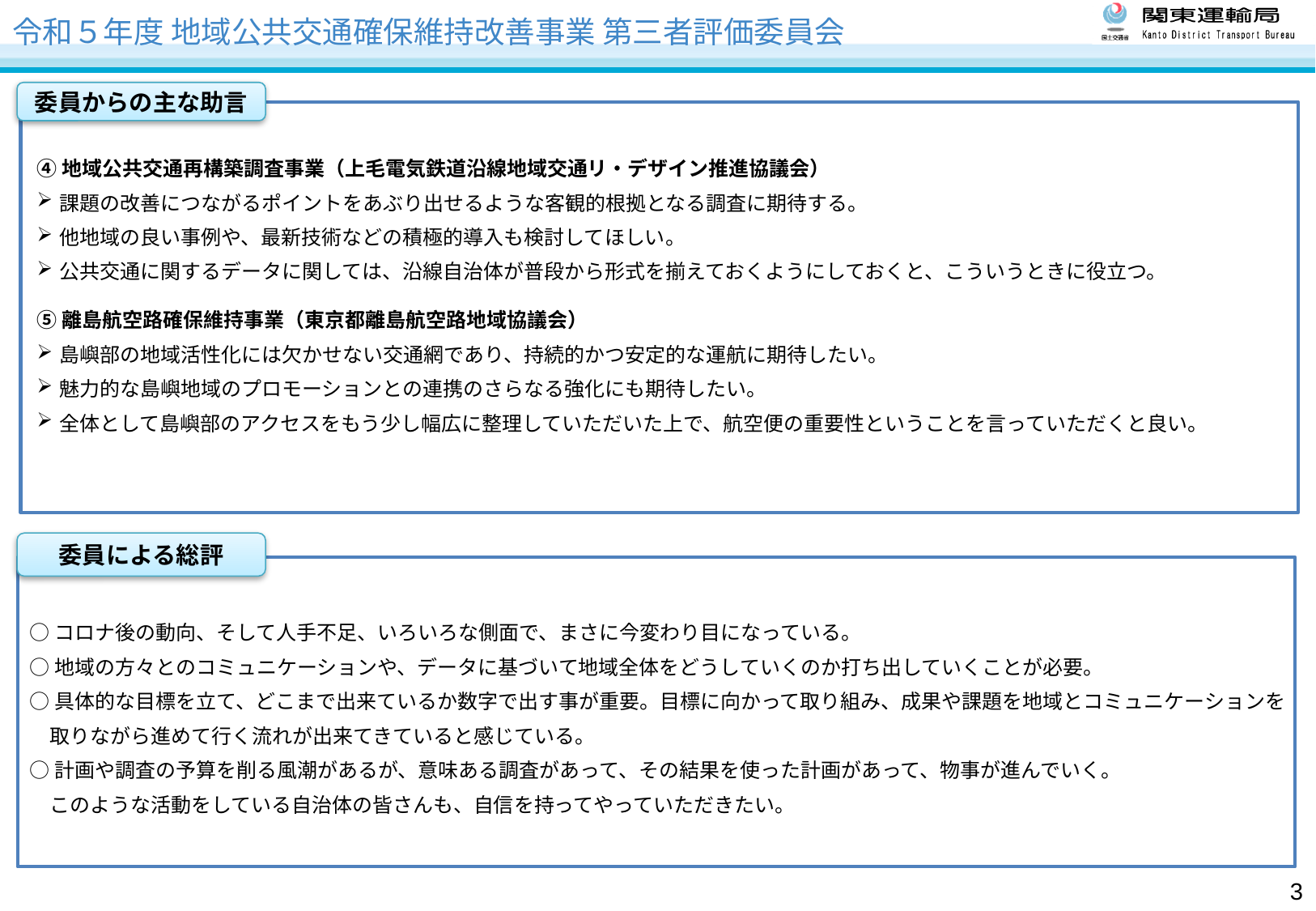

# 令和５年度 地域公共交通確保維持改善事業 第三者評価委員会
委員からの主な助言

④地域公共交通再構築調査事業（上毛電気鉄道沿線地域交通リ・デザイン推進協議会）
課題の改善につながるポイントをあぶり出せるような客観的根拠となる調査に期待する。
他地域の良い事例や、最新技術などの積極的導入も検討してほしい。
公共交通に関するデータに関しては、沿線自治体が普段から形式を揃えておくようにしておくと、こういうときに役立つ。

⑤離島航空路確保維持事業（東京都離島航空路地域協議会）
島嶼部の地域活性化には欠かせない交通網であり、持続的かつ安定的な運航に期待したい。
魅力的な島嶼地域のプロモーションとの連携のさらなる強化にも期待したい。
全体として島嶼部のアクセスをもう少し幅広に整理していただいた上で、航空便の重要性ということを言っていただくと良い。

委員による総評

○コロナ後の動向、そして人手不足、いろいろな側面で、まさに今変わり目になっている。
○地域の方々とのコミュニケーションや、データに基づいて地域全体をどうしていくのか打ち出していくことが必要。
○具体的な目標を立て、どこまで出来ているか数字で出す事が重要。目標に向かって取り組み、成果や課題を地域とコミュニケーションを
　取りながら進めて行く流れが出来てきていると感じている。
○計画や調査の予算を削る風潮があるが、意味ある調査があって、その結果を使った計画があって、物事が進んでいく。
　このような活動をしている自治体の皆さんも、自信を持ってやっていただきたい。
3